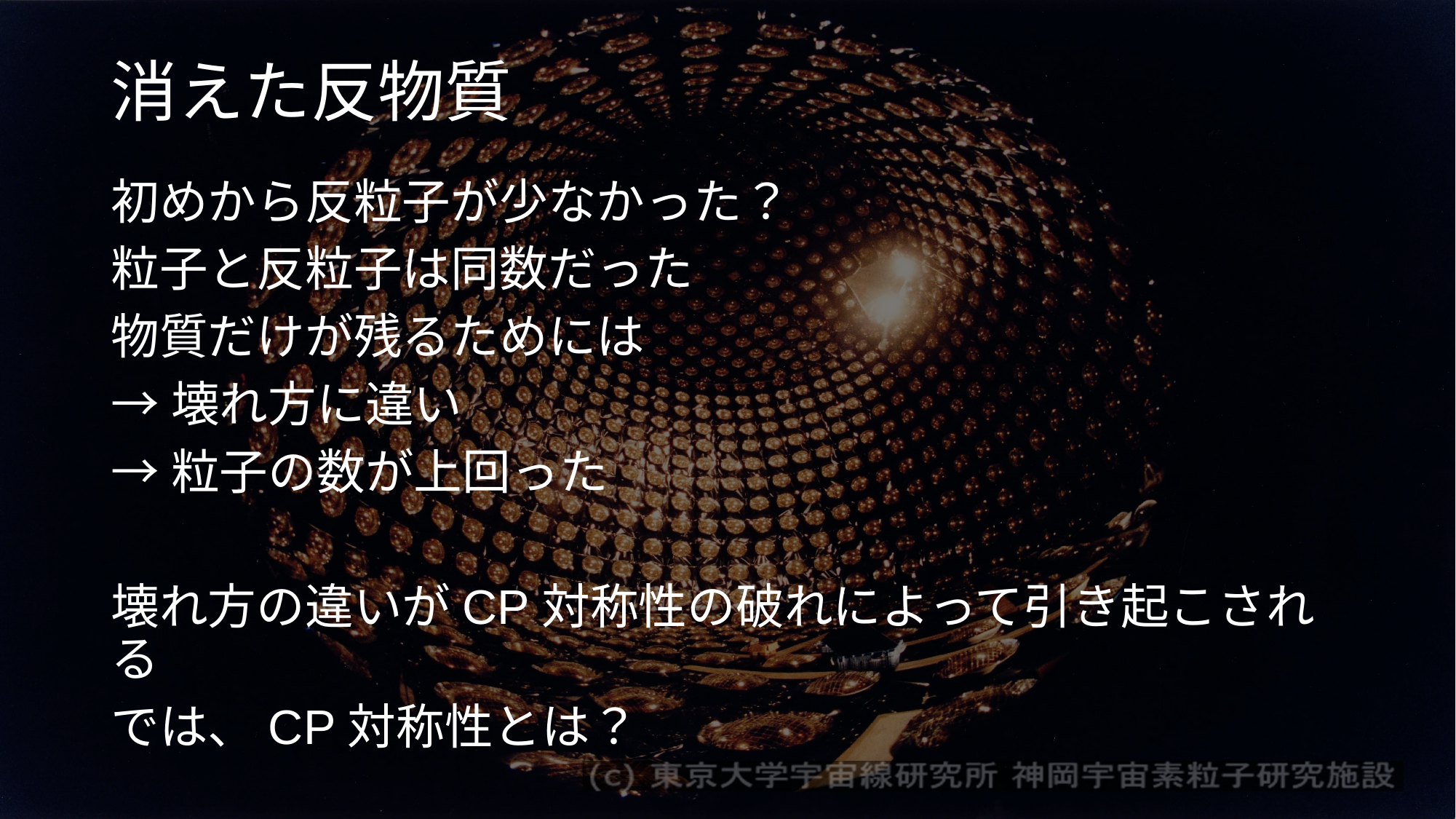

# 消えた反物質
初めから反粒子が少なかった？
粒子と反粒子は同数だった
物質だけが残るためには
→壊れ方に違い
→粒子の数が上回った

壊れ方の違いがCP対称性の破れによって引き起こされる
では、CP対称性とは？